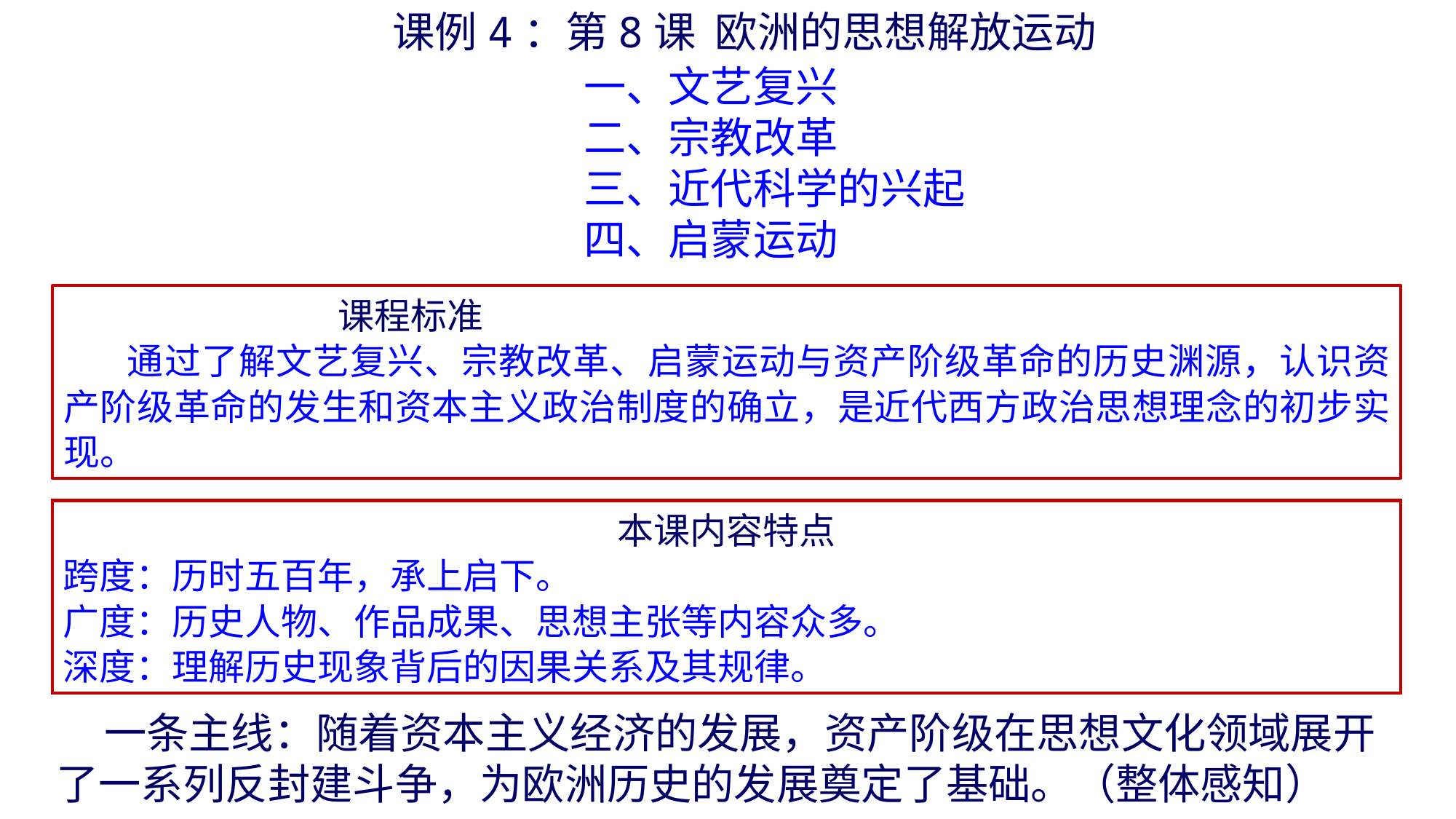

课例4：第8课  欧洲的思想解放运动
一、文艺复兴
二、宗教改革
三、近代科学的兴起
四、启蒙运动
                            课程标准
  通过了解文艺复兴、宗教改革、启蒙运动与资产阶级革命的历史渊源，认识资产阶级革命的发生和资本主义政治制度的确立，是近代西方政治思想理念的初步实现。
本课内容特点
跨度：历时五百年，承上启下。
广度：历史人物、作品成果、思想主张等内容众多。
深度：理解历史现象背后的因果关系及其规律。
    一条主线：随着资本主义经济的发展，资产阶级在思想文化领域展开了一系列反封建斗争，为欧洲历史的发展奠定了基础。（整体感知）